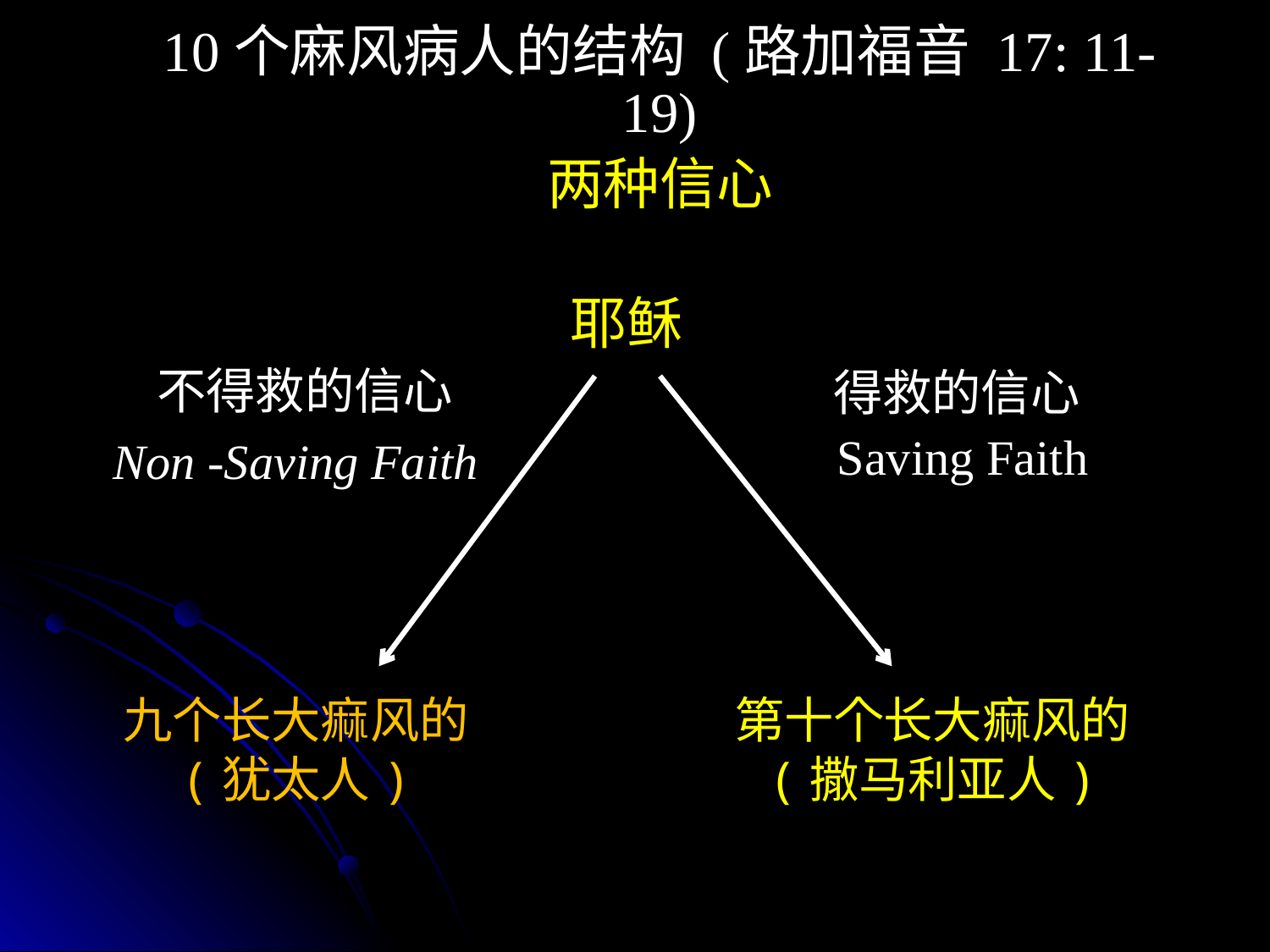

10个麻风病人的结构 (路加福音 17: 11-19)
两种信心
耶稣
不得救的信心
得救的信心
Saving Faith
Non -Saving Faith
第十个长大痲风的
(撒马利亚人)
九个长大痲风的
(犹太人)